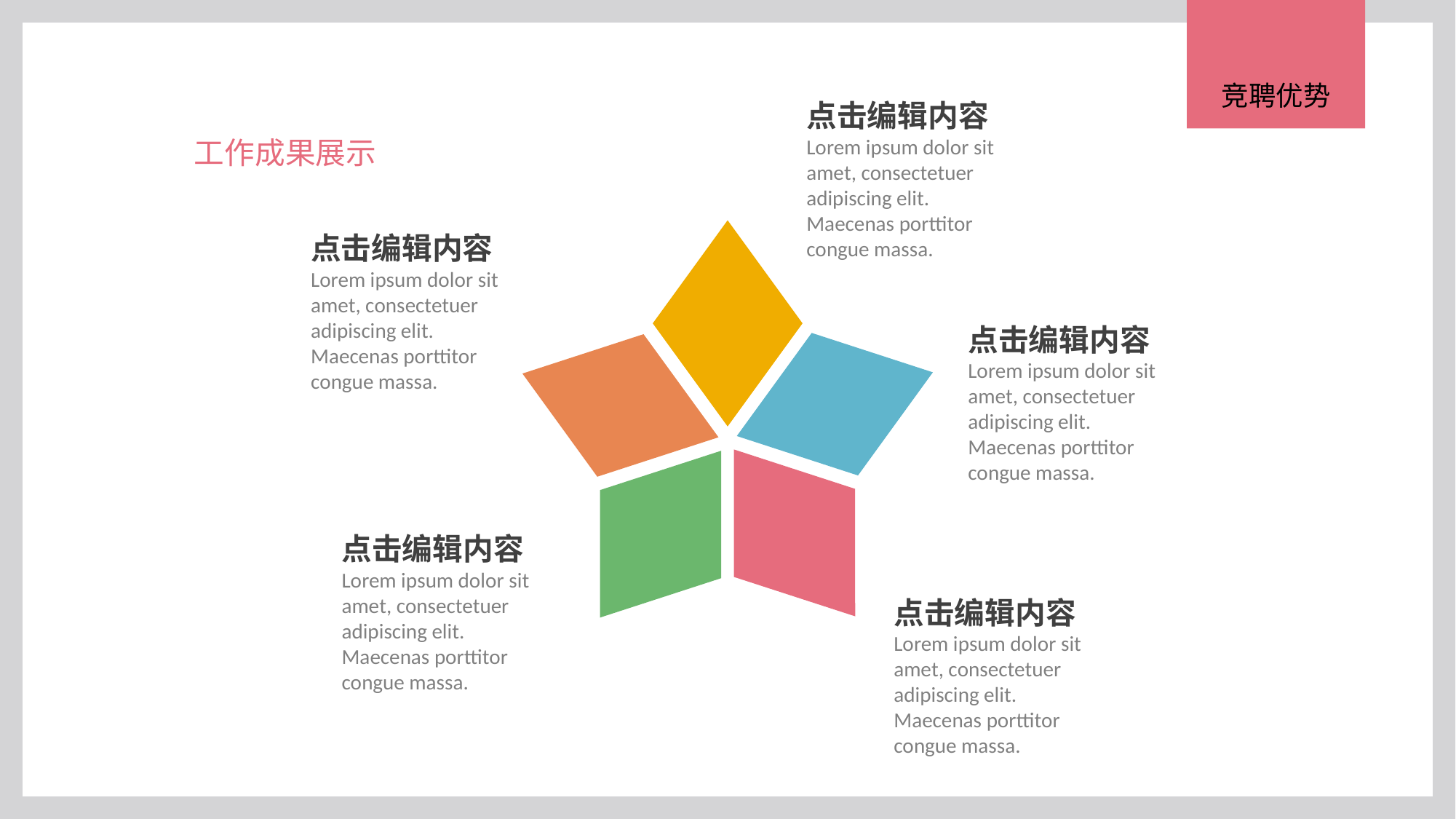

竞聘优势
点击编辑内容Lorem ipsum dolor sit amet, consectetuer adipiscing elit. Maecenas porttitor congue massa.
工作成果展示

点击编辑内容
Lorem ipsum dolor sit amet, consectetuer adipiscing elit. Maecenas porttitor congue massa.
点击编辑内容
Lorem ipsum dolor sit amet, consectetuer adipiscing elit. Maecenas porttitor congue massa.
点击编辑内容
Lorem ipsum dolor sit amet, consectetuer adipiscing elit. Maecenas porttitor congue massa.
点击编辑内容Lorem ipsum dolor sit amet, consectetuer adipiscing elit. Maecenas porttitor congue massa.